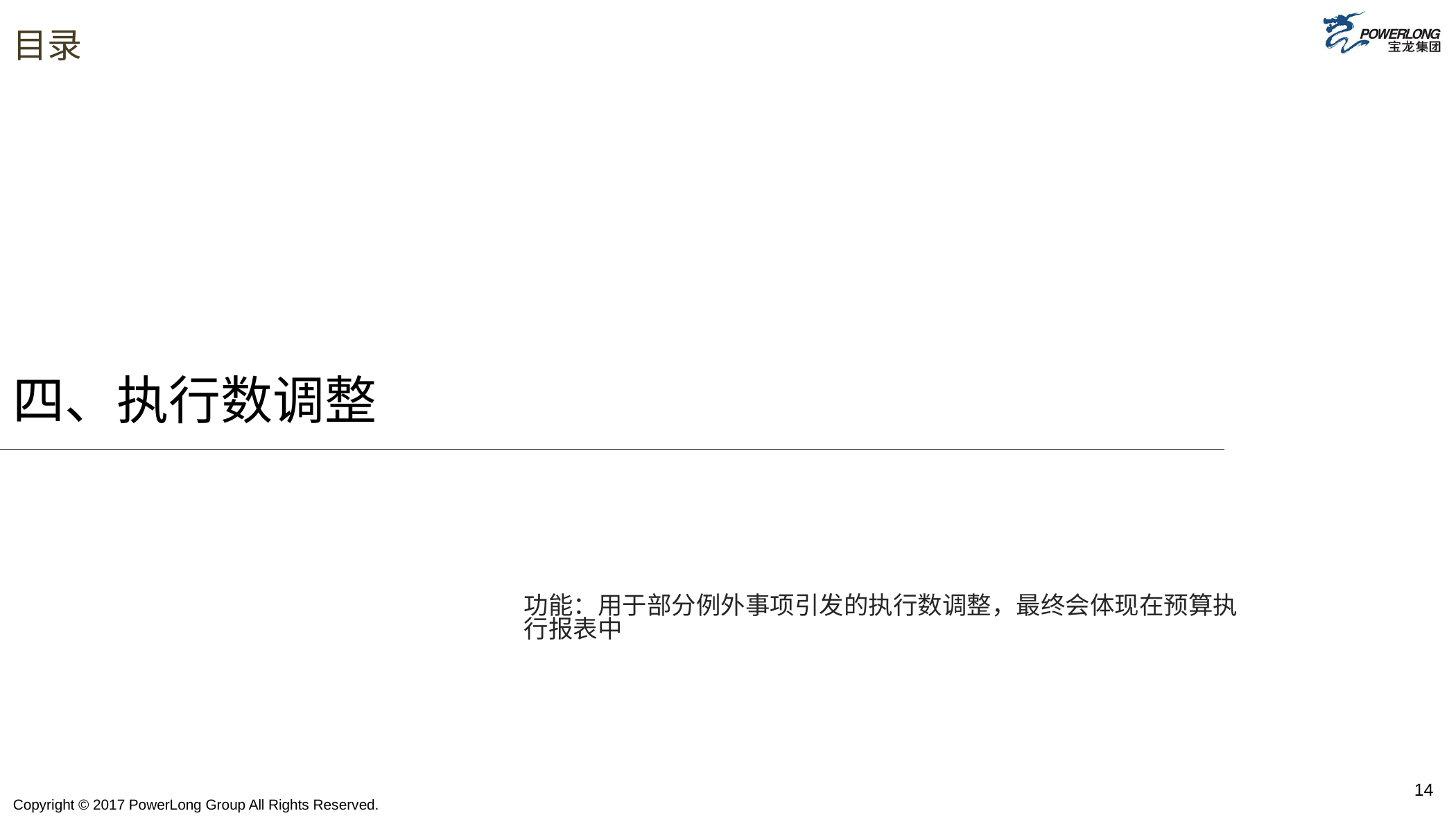

# 目录
四、执行数调整
功能：用于部分例外事项引发的执行数调整，最终会体现在预算执行报表中